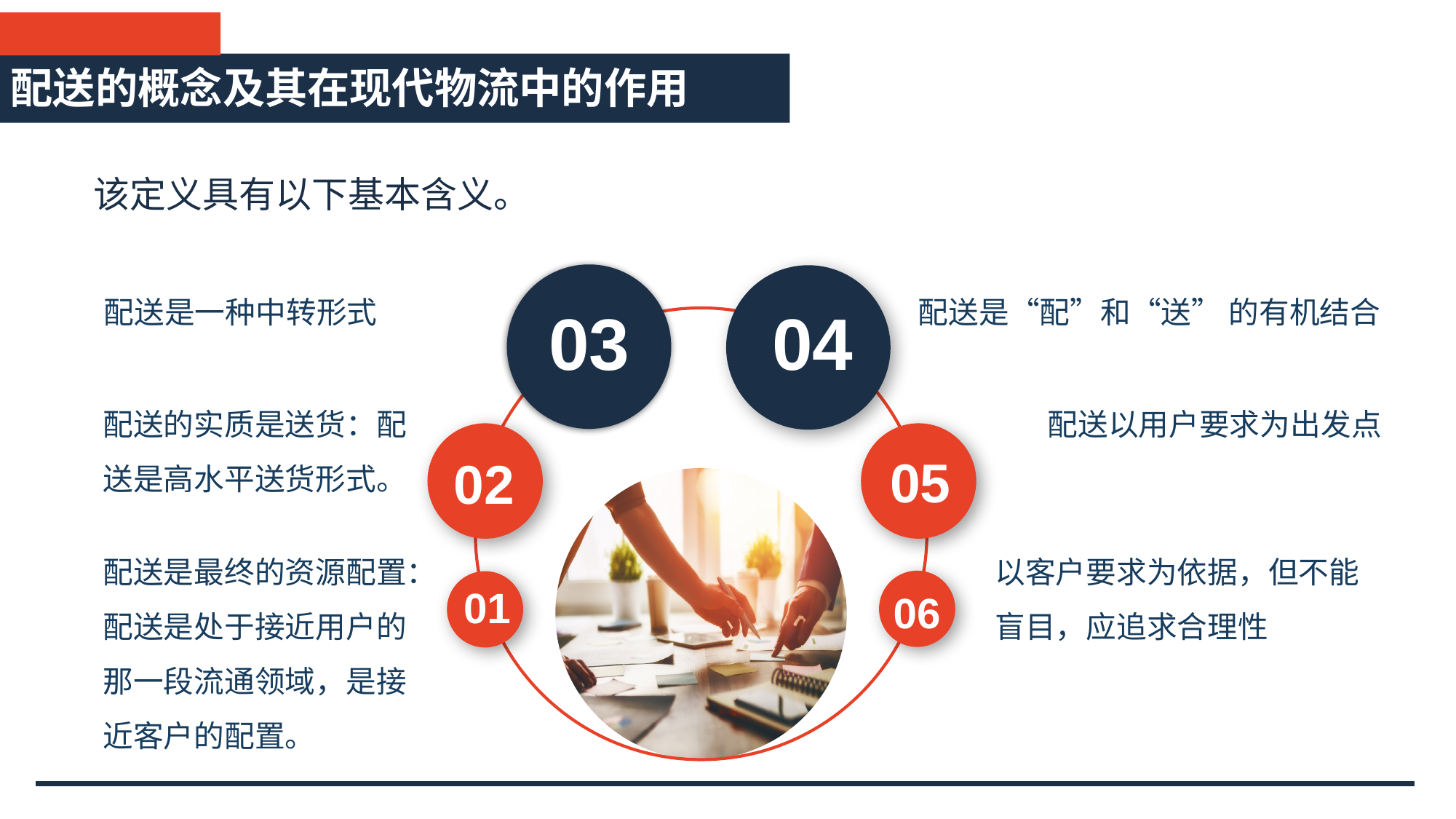

配送的概念及其在现代物流中的作用
该定义具有以下基本含义。

  03

  04

  02

  05
配送是最终的资源配置：配送是处于接近用户的那一段流通领域，是接近客户的配置。

 06

01

配送是一种中转形式
配送是“配”和“送” 的有机结合
配送的实质是送货：配送是高水平送货形式。
配送以用户要求为出发点
以客户要求为依据，但不能盲目，应追求合理性